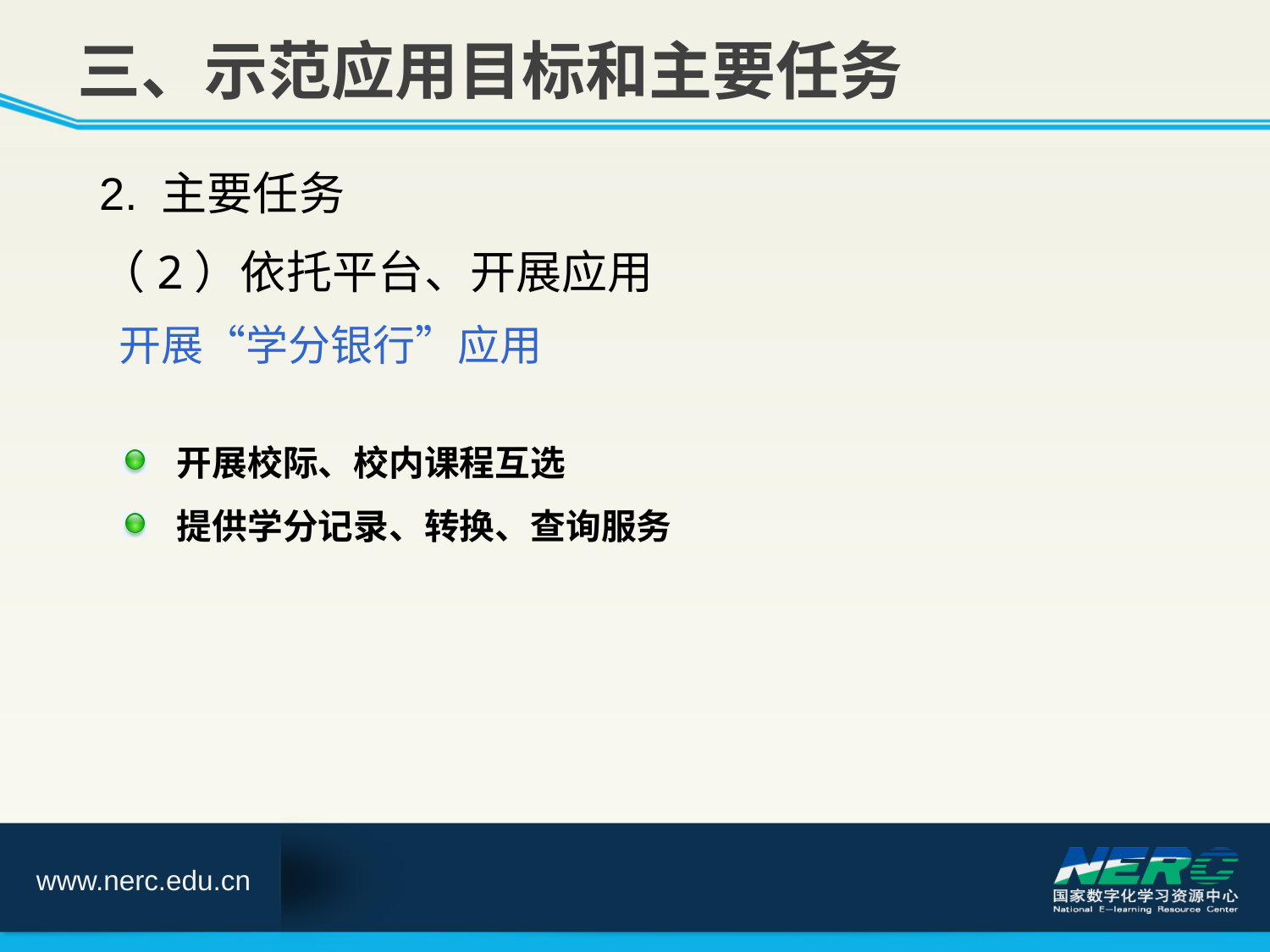

三、示范应用目标和主要任务
2. 主要任务
（2）依托平台、开展应用
 开展“学分银行”应用

  开展校际、校内课程互选
  提供学分记录、转换、查询服务